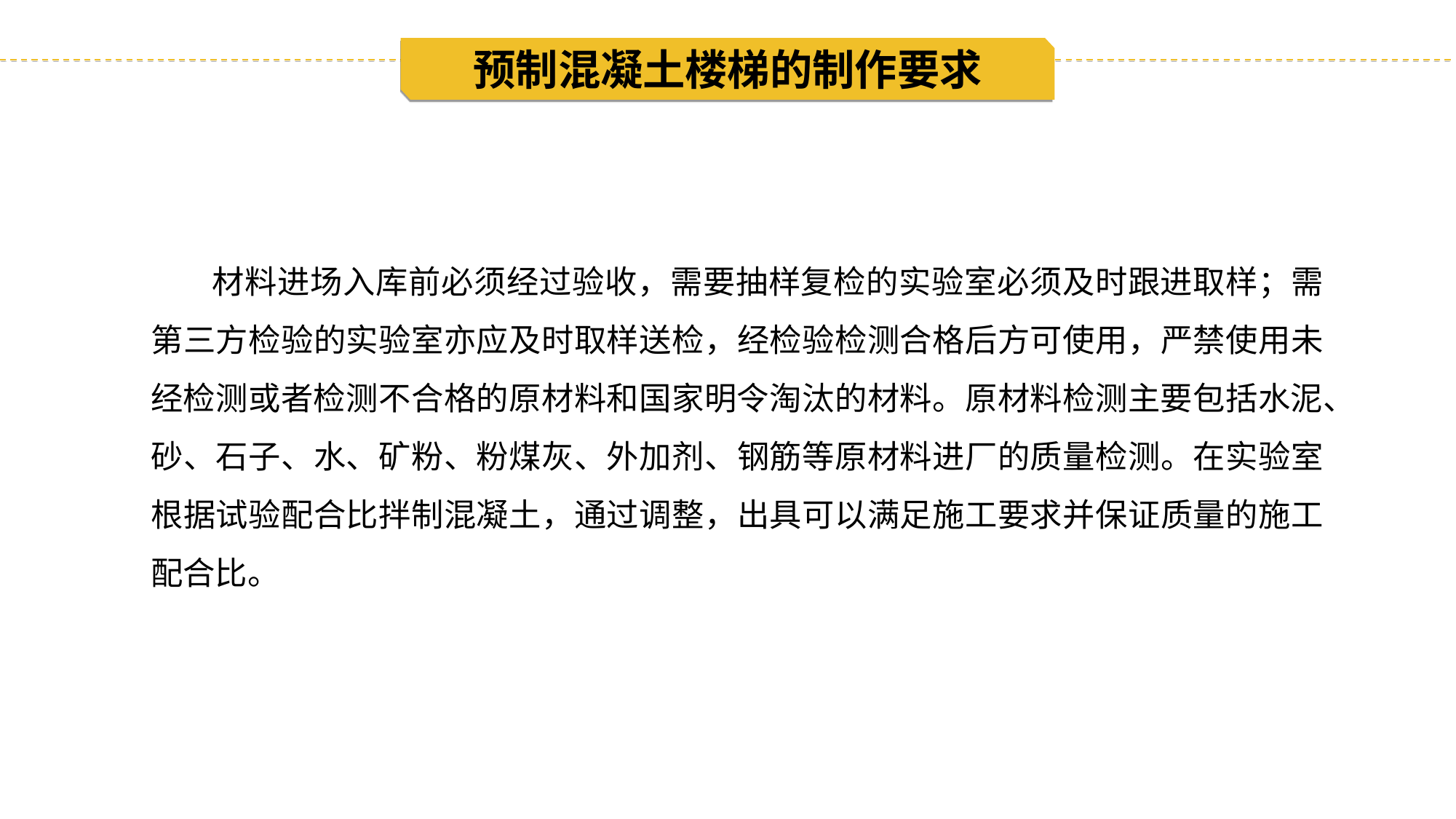

预制混凝土楼梯的制作要求
       材料进场入库前必须经过验收，需要抽样复检的实验室必须及时跟进取样；需第三方检验的实验室亦应及时取样送检，经检验检测合格后方可使用，严禁使用未经检测或者检测不合格的原材料和国家明令淘汰的材料。原材料检测主要包括水泥、砂、石子、水、矿粉、粉煤灰、外加剂、钢筋等原材料进厂的质量检测。在实验室根据试验配合比拌制混凝土，通过调整，出具可以满足施工要求并保证质量的施工配合比。